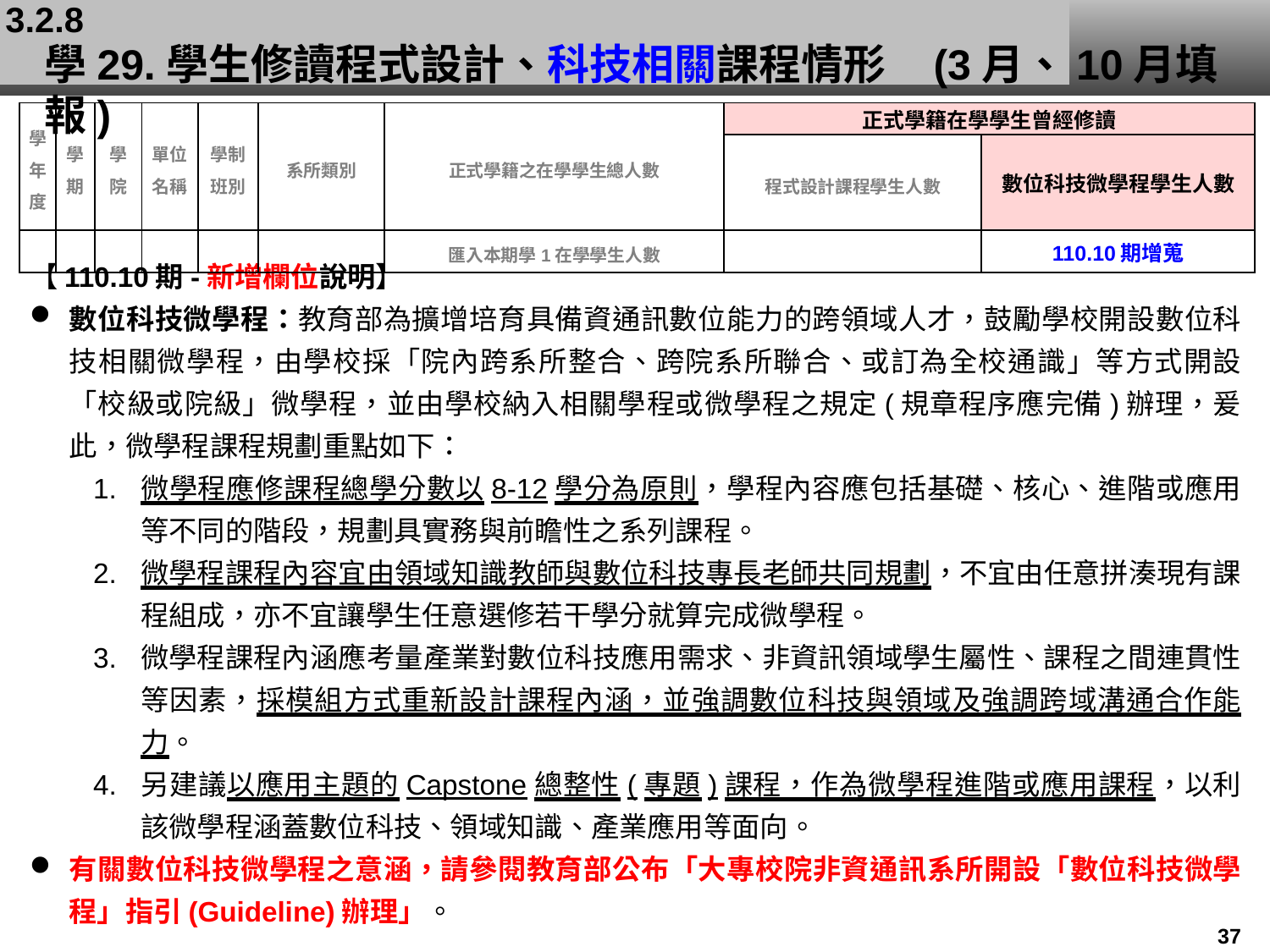

3.2.8
# 學29.學生修讀程式設計、科技相關課程情形     	(3月、10月填報)
| 學年度 | 學期 | 學院 | 單位名稱 | 學制班別 | 系所類別 | 正式學籍之在學學生總人數 | 正式學籍在學學生曾經修讀 |  |
| --- | --- | --- | --- | --- | --- | --- | --- | --- |
|  |  |  |  |  |  |  | 程式設計課程學生人數 | 數位科技微學程學生人數 |
|  |  |  |  |  |  | 匯入本期學1在學學生人數 |  | 110.10期增蒐 |
【110.10期-新增欄位說明】
數位科技微學程：教育部為擴增培育具備資通訊數位能力的跨領域人才，鼓勵學校開設數位科技相關微學程，由學校採「院內跨系所整合、跨院系所聯合、或訂為全校通識」等方式開設「校級或院級」微學程，並由學校納入相關學程或微學程之規定(規章程序應完備)辦理，爰此，微學程課程規劃重點如下：
微學程應修課程總學分數以8-12學分為原則，學程內容應包括基礎、核心、進階或應用等不同的階段，規劃具實務與前瞻性之系列課程。
微學程課程內容宜由領域知識教師與數位科技專長老師共同規劃，不宜由任意拼湊現有課程組成，亦不宜讓學生任意選修若干學分就算完成微學程。
微學程課程內涵應考量產業對數位科技應用需求、非資訊領域學生屬性、課程之間連貫性等因素，採模組方式重新設計課程內涵，並強調數位科技與領域及強調跨域溝通合作能力。
另建議以應用主題的Capstone總整性(專題)課程，作為微學程進階或應用課程，以利該微學程涵蓋數位科技、領域知識、產業應用等面向。
有關數位科技微學程之意涵，請參閱教育部公布「大專校院非資通訊系所開設「數位科技微學程」指引(Guideline)辦理」。